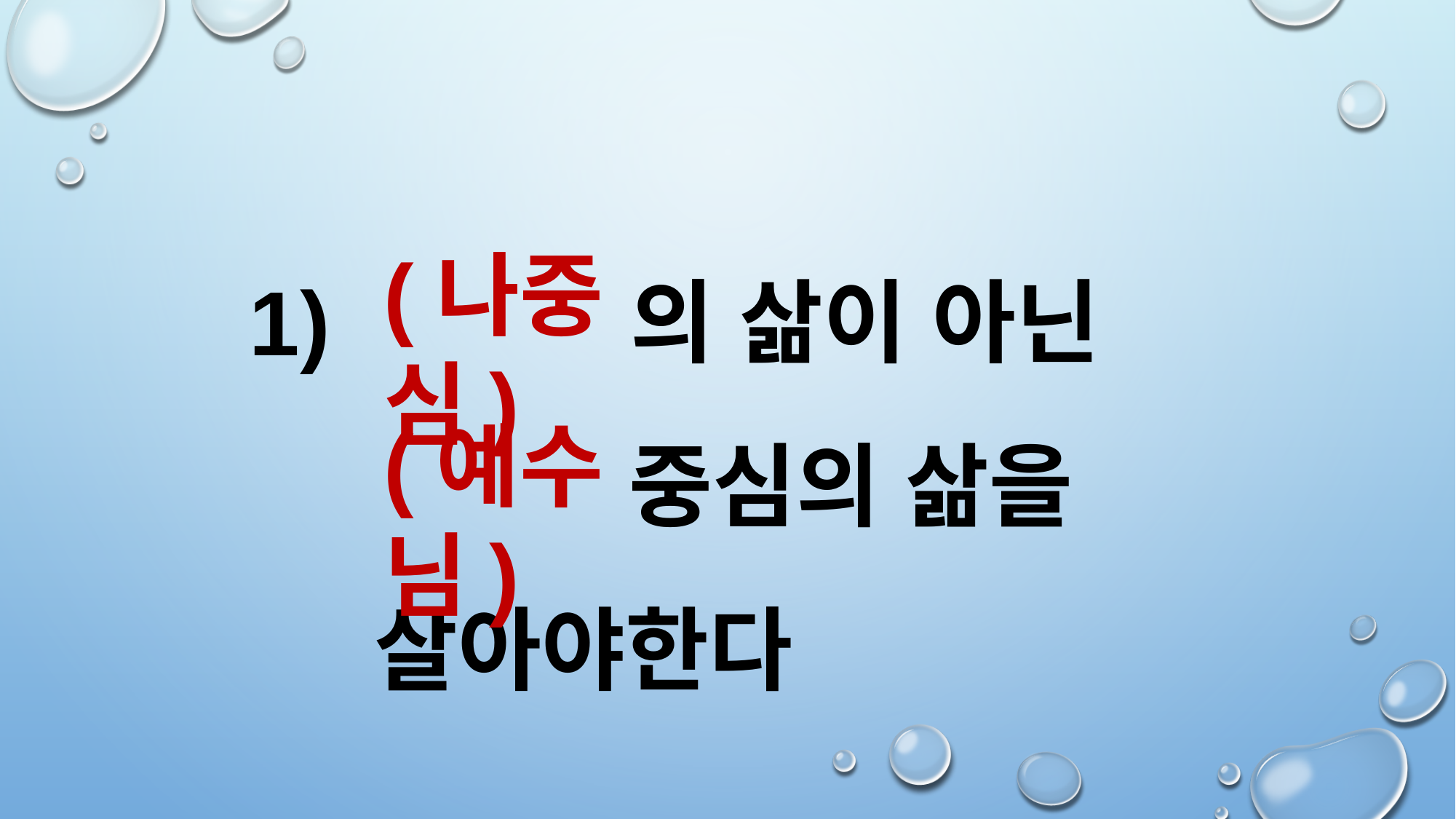

1)           의 삶이 아닌
                   중심의 삶을
         살아야한다

(나중심)
(예수님)